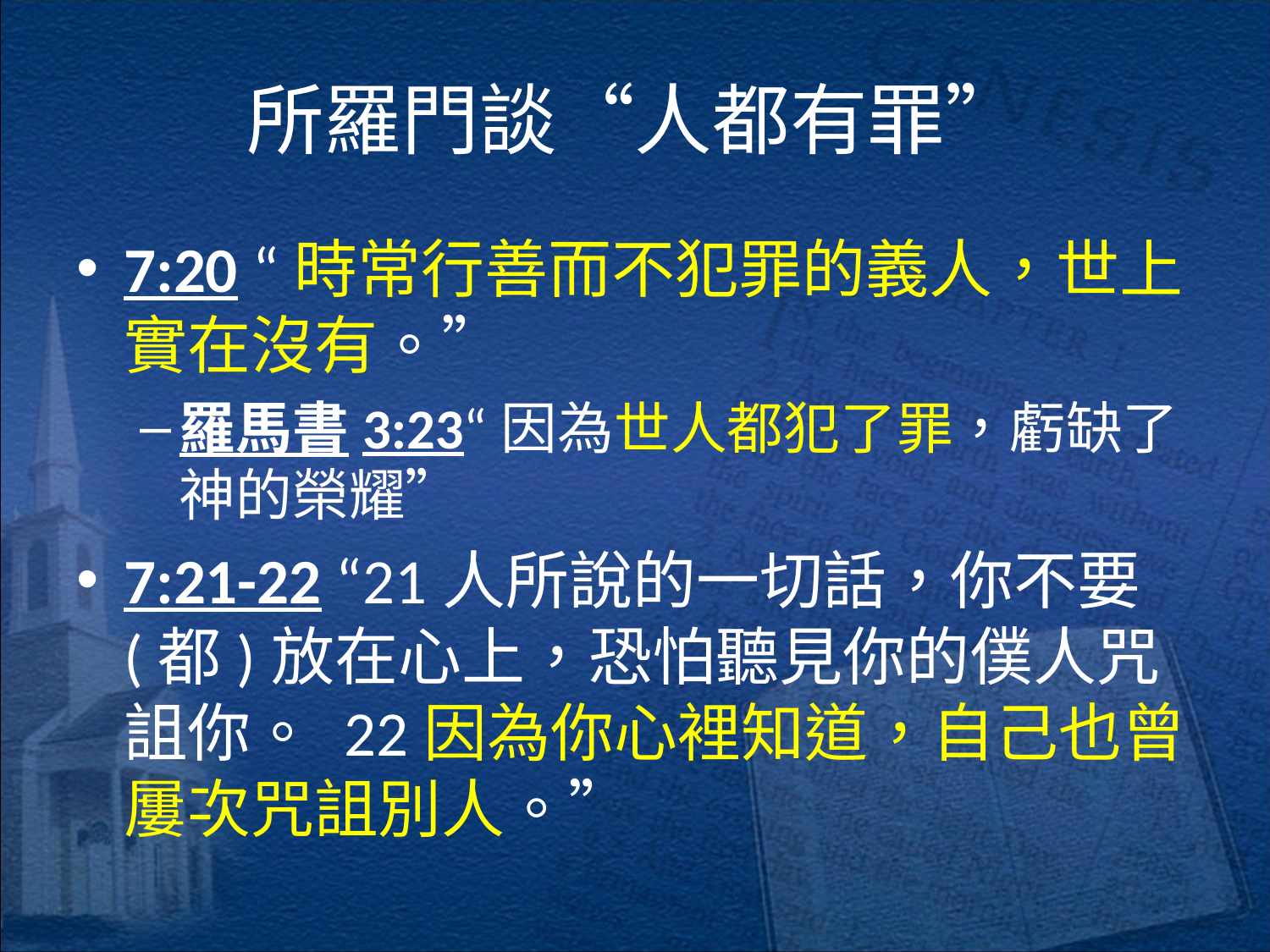

# 所羅門談“人都有罪”
7:20 “時常行善而不犯罪的義人，世上實在沒有。”
羅馬書3:23“因為世人都犯了罪，虧缺了神的榮耀”
7:21-22 “21人所說的一切話，你不要(都)放在心上，恐怕聽見你的僕人咒詛你。 22因為你心裡知道，自己也曾屢次咒詛別人。”